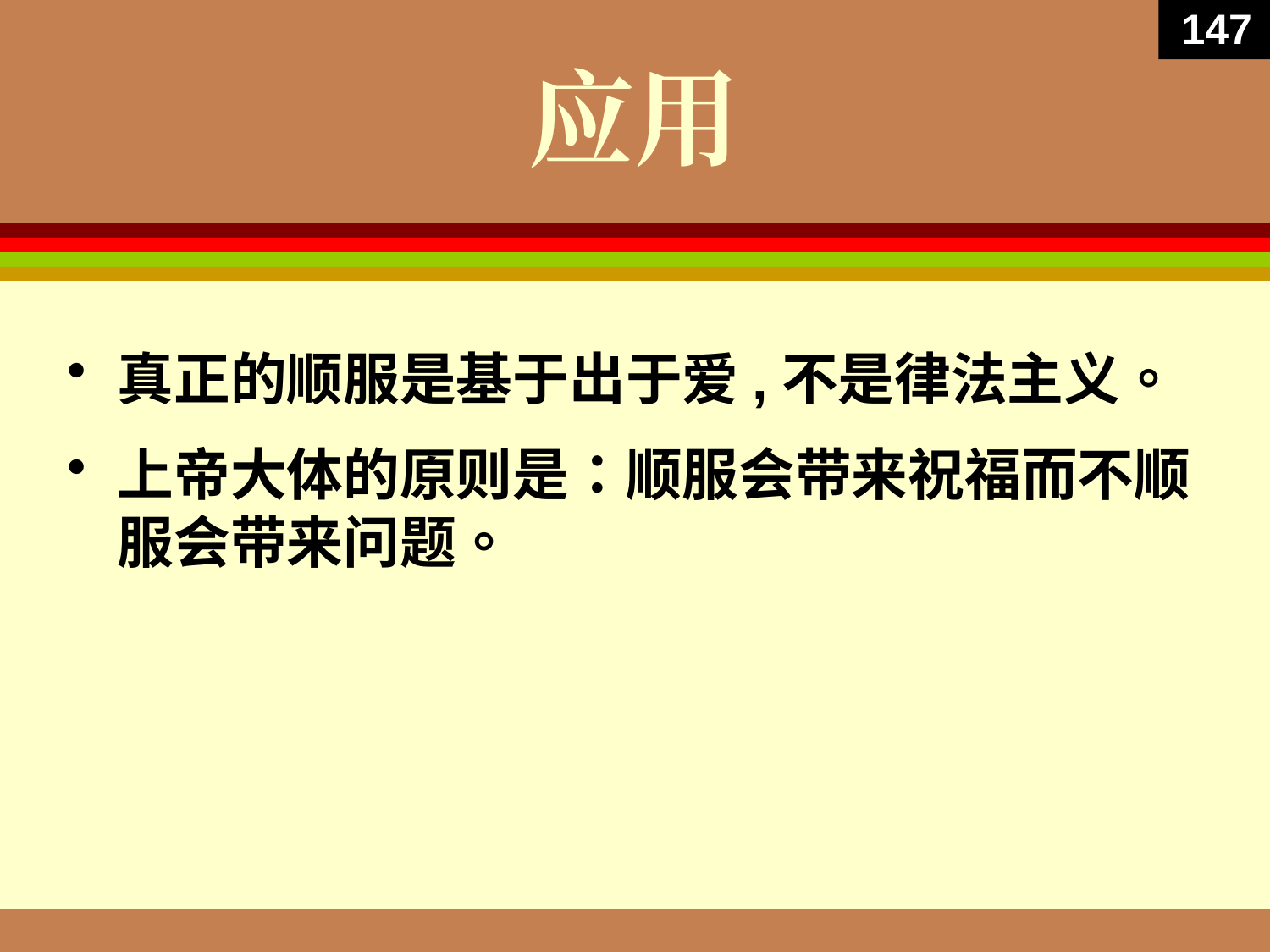

147
# 应用
真正的顺服是基于出于爱,不是律法主义。
上帝大体的原则是：顺服会带来祝福而不顺服会带来问题。